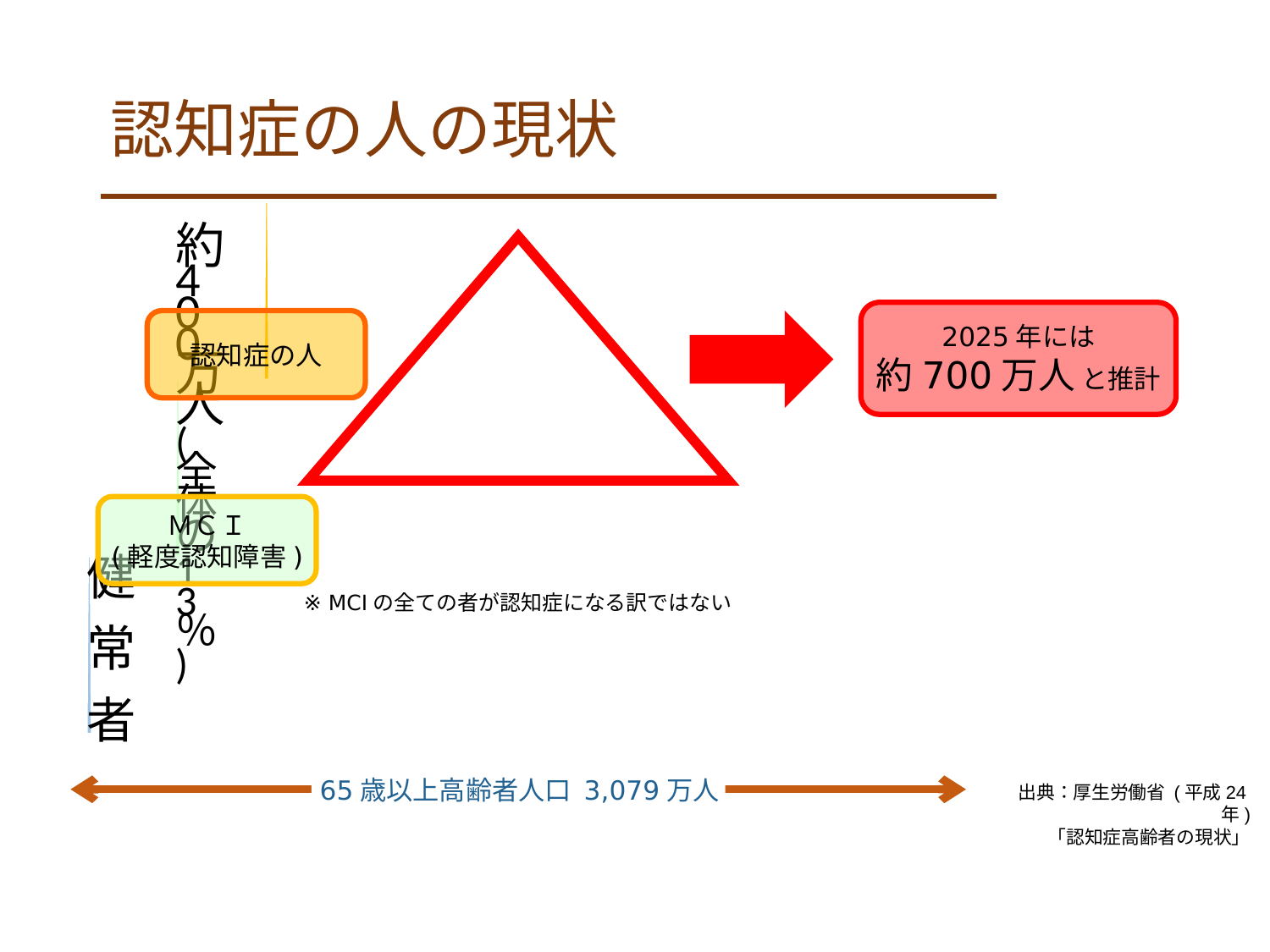

認知症の人の現状

2025年には
約700万人 と推計
認知症の人

ＭＣＩ
(軽度認知障害)
※ MCIの全ての者が認知症になる訳ではない
 65歳以上高齢者人口 3,079万人
出典：厚生労働省 (平成24年)
「認知症高齢者の現状」